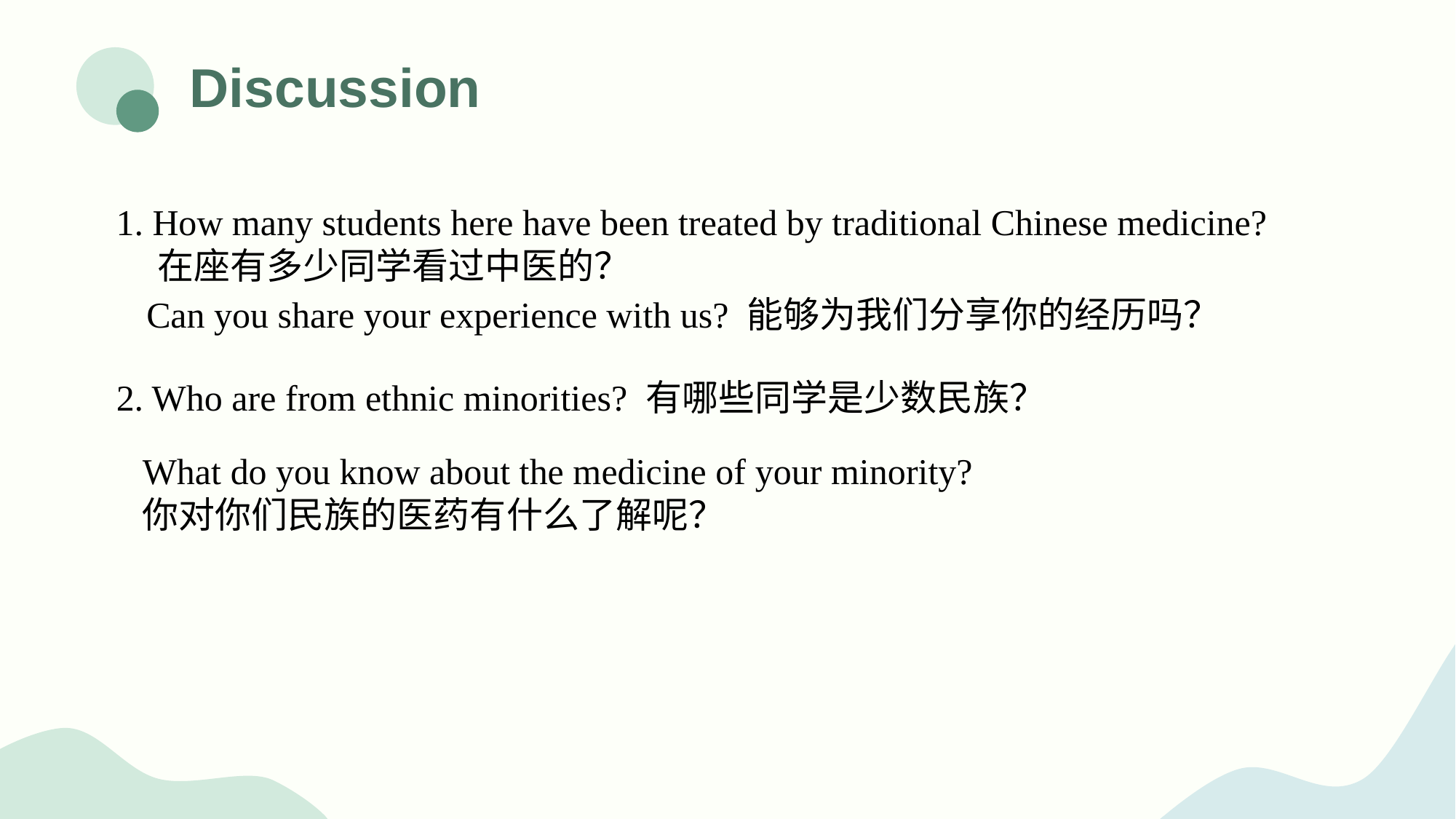

# Discussion
1. How many students here have been treated by traditional Chinese medicine?
    在座有多少同学看过中医的？
Can you share your experience with us? 能够为我们分享你的经历吗？
2. Who are from ethnic minorities? 有哪些同学是少数民族？
What do you know about the medicine of your minority?
你对你们民族的医药有什么了解呢？